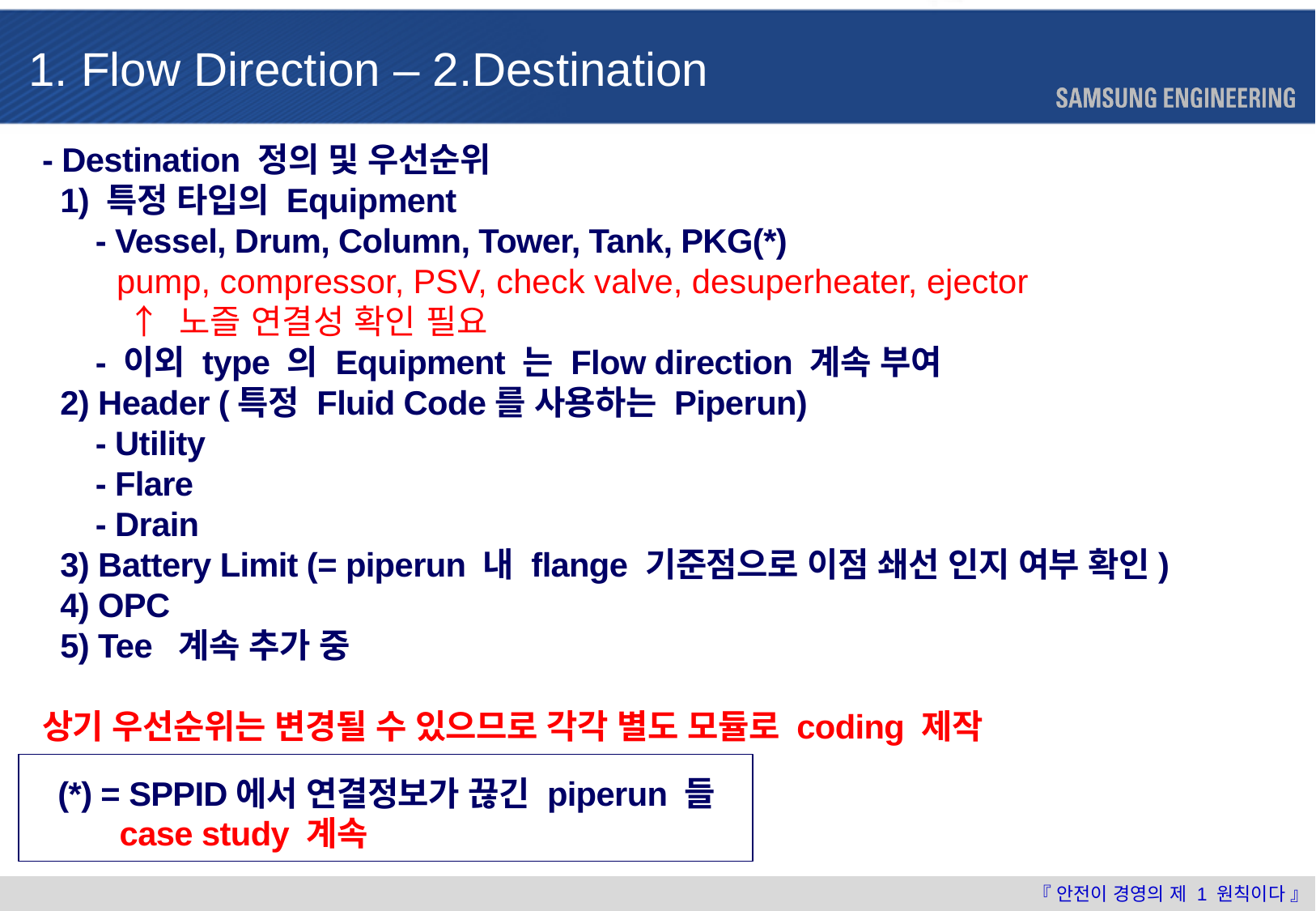

1. Flow Direction – 2.Destination
- Destination 정의 및 우선순위
  1) 특정 타입의 Equipment
      - Vessel, Drum, Column, Tower, Tank, PKG(*)
        pump, compressor, PSV, check valve, desuperheater, ejector
         ↑ 노즐 연결성 확인 필요
      - 이외 type 의 Equipment 는 Flow direction 계속 부여
  2) Header (특정 Fluid Code를 사용하는 Piperun)
      - Utility
      - Flare
      - Drain
  3) Battery Limit (= piperun 내 flange 기준점으로 이점 쇄선 인지 여부 확인)
  4) OPC
  5) Tee  계속 추가 중

상기 우선순위는 변경될 수 있으므로 각각 별도 모듈로 coding 제작
최영진
확인
이거 위치 정보로 구현 가능한지 확인하고 싶은데 그럴라면 loading 시간이 오래 걸릴 것 같음. 그 외에는 방법을 추가로 찾아봐야할 것 같음

(*) = SPPID에서 연결정보가 끊긴 piperun 들
       case study 계속